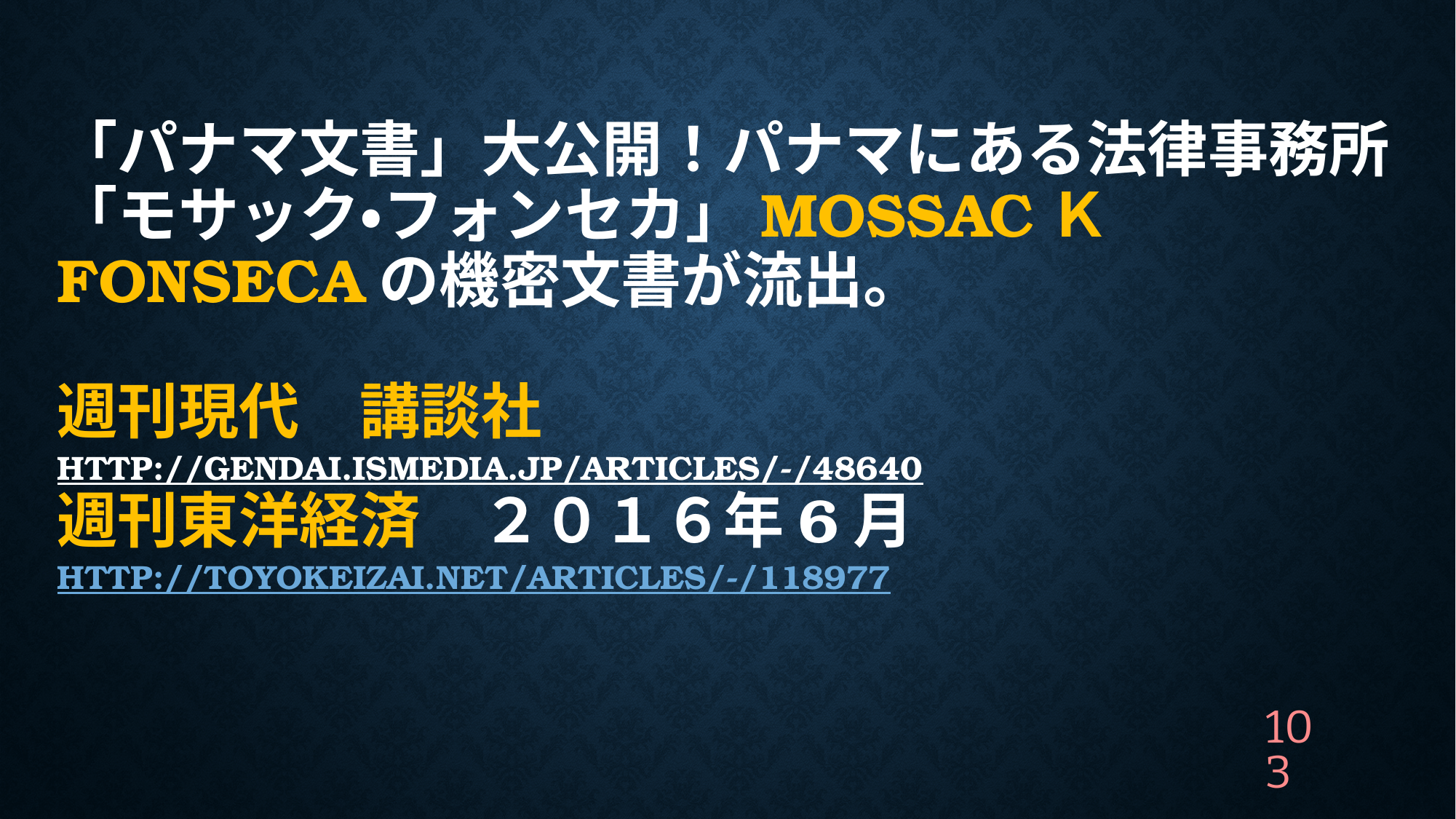

# 「パナマ文書」大公開！パナマにある法律事務所「モサック・フォンセカ」mossacｋ fonsecaの機密文書が流出。 週刊現代　講談社http://gendai.ismedia.jp/articles/-/48640 週刊東洋経済　２０１６年6月http://toyokeizai.net/articles/-/118977
103